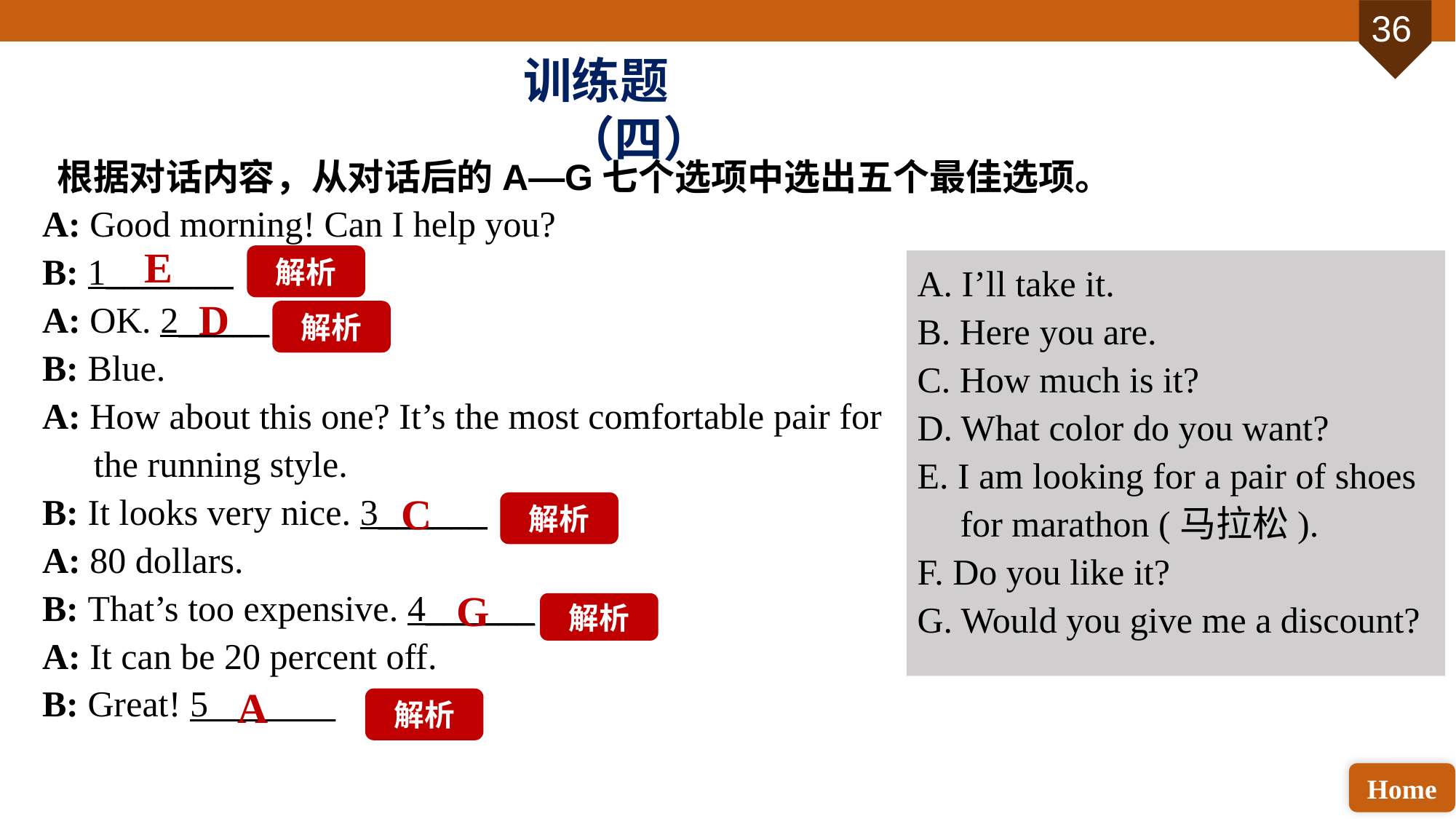

训练题（四）

根据对话内容，从对话后的A—G七个选项中选出五个最佳选项。
A: Good morning! Can I help you?
B: 1_______
A: OK. 2_____
B: Blue.
A: How about this one? It’s the most comfortable pair for the running style.
B: It looks very nice. 3______
A: 80 dollars.
B: That’s too expensive. 4______
A: It can be 20 percent off.
B: Great! 5_______
E
解析
A. I’ll take it.
B. Here you are.
C. How much is it?
D. What color do you want?
E. I am looking for a pair of shoes for marathon (马拉松).
F. Do you like it?
G. Would you give me a discount?
D
解析
C
解析
G
解析
A
解析